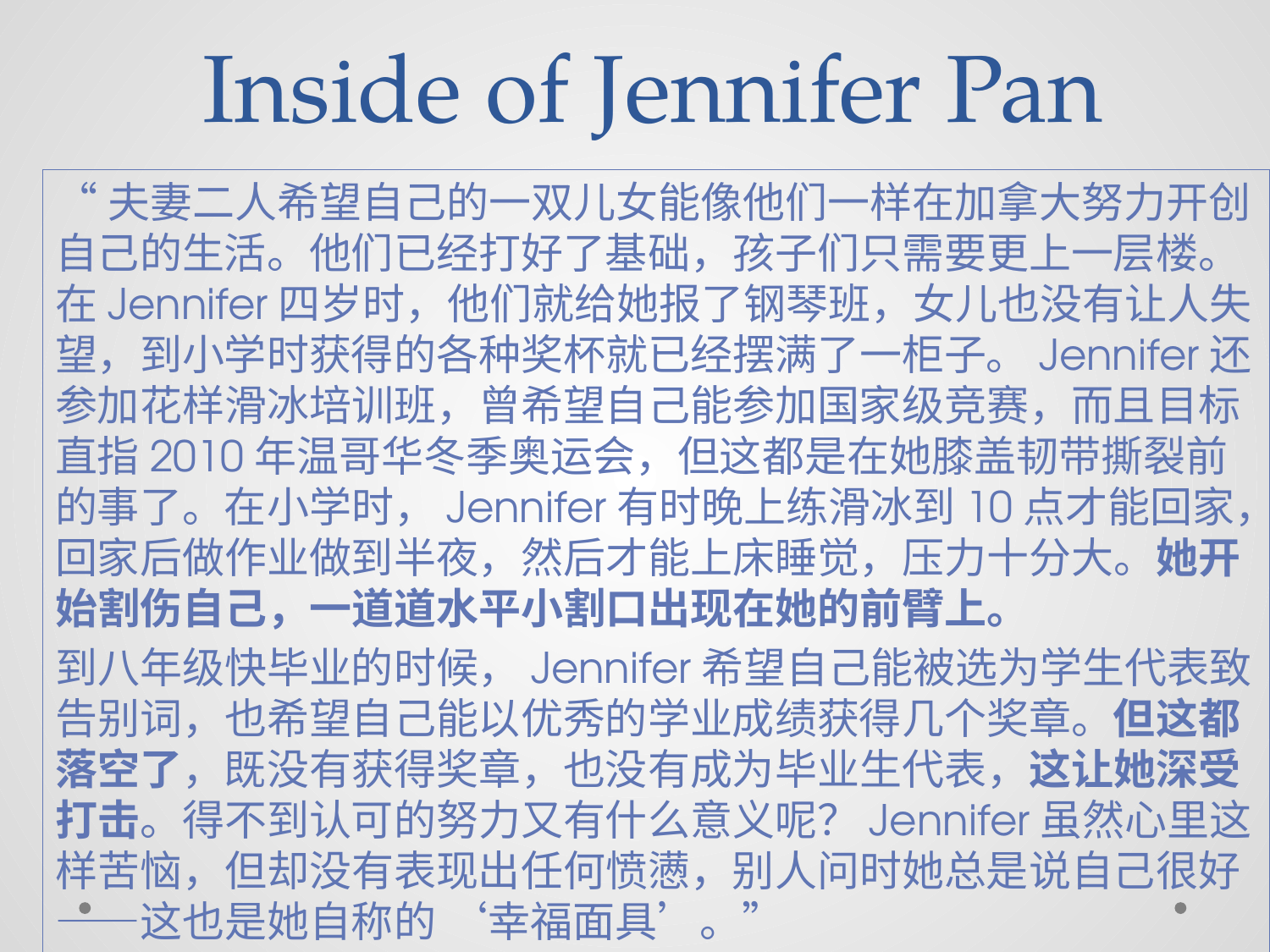

# Inside of Jennifer Pan
“夫妻二人希望自己的一双儿女能像他们一样在加拿大努力开创自己的生活。他们已经打好了基础，孩子们只需要更上一层楼。在Jennifer四岁时，他们就给她报了钢琴班，女儿也没有让人失望，到小学时获得的各种奖杯就已经摆满了一柜子。Jennifer还参加花样滑冰培训班，曾希望自己能参加国家级竞赛，而且目标直指2010年温哥华冬季奥运会，但这都是在她膝盖韧带撕裂前的事了。在小学时，Jennifer有时晚上练滑冰到10点才能回家，回家后做作业做到半夜，然后才能上床睡觉，压力十分大。她开始割伤自己，一道道水平小割口出现在她的前臂上。
到八年级快毕业的时候，Jennifer希望自己能被选为学生代表致告别词，也希望自己能以优秀的学业成绩获得几个奖章。但这都落空了，既没有获得奖章，也没有成为毕业生代表，这让她深受打击。得不到认可的努力又有什么意义呢？Jennifer虽然心里这样苦恼，但却没有表现出任何愤懑，别人问时她总是说自己很好——这也是她自称的 ‘幸福面具’。”